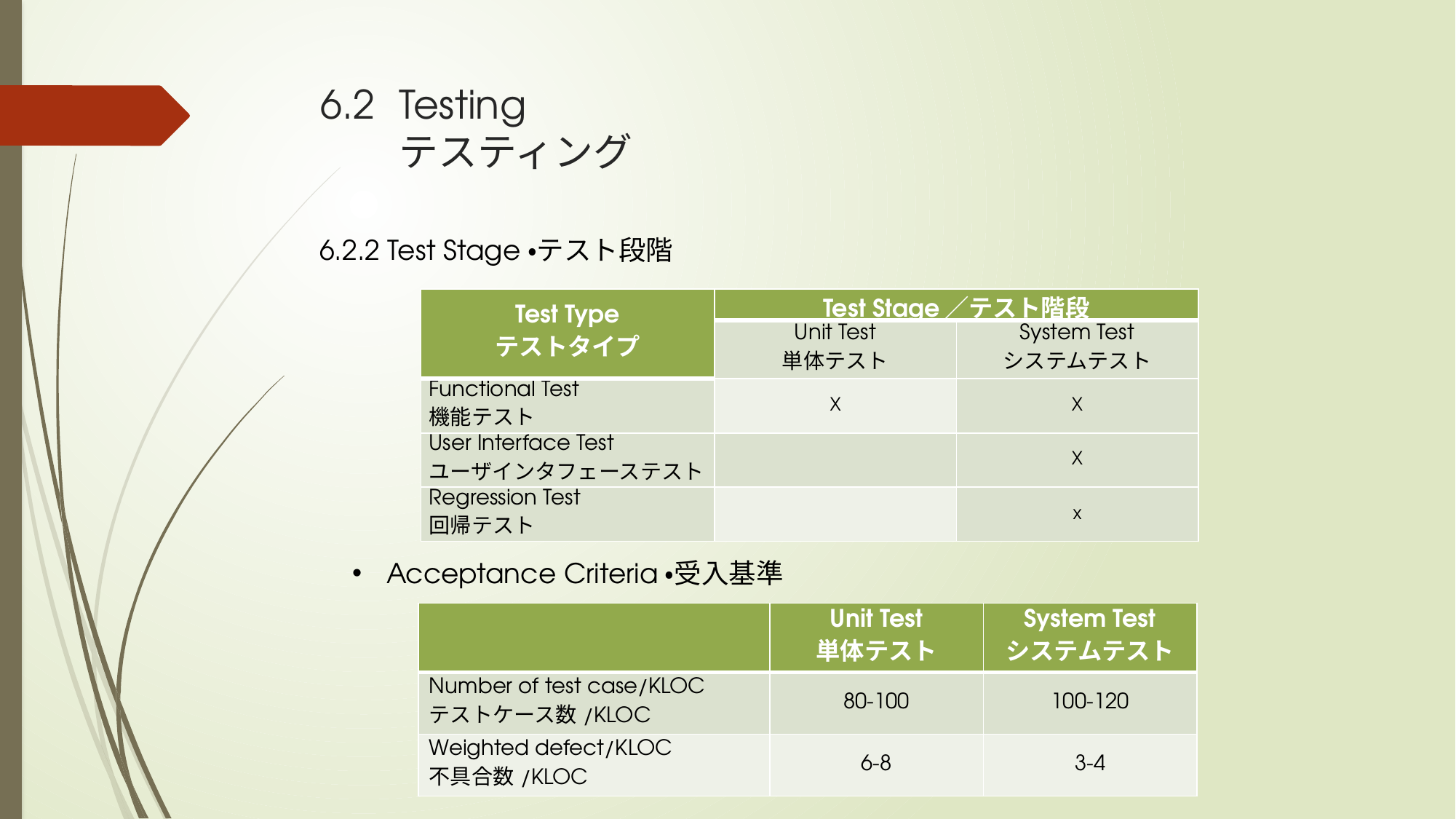

# 6.2 	Testing テスティング
6.2.2 Test Stage・テスト段階

| Test Type テストタイプ | Test Stage／テスト階段 |  |
| --- | --- | --- |
|  | Unit Test 単体テスト | System Test システムテスト |
| Functional Test 機能テスト | X | X |
| User Interface Test ユーザインタフェーステスト |  | X |
| Regression Test 回帰テスト |  | x |
Acceptance Criteria・受入基準

|  | Unit Test 単体テスト | System Test システムテスト |
| --- | --- | --- |
| Number of test case/KLOC テストケース数/KLOC | 80-100 | 100-120 |
| Weighted defect/KLOC 不具合数/KLOC | 6-8 | 3-4 |